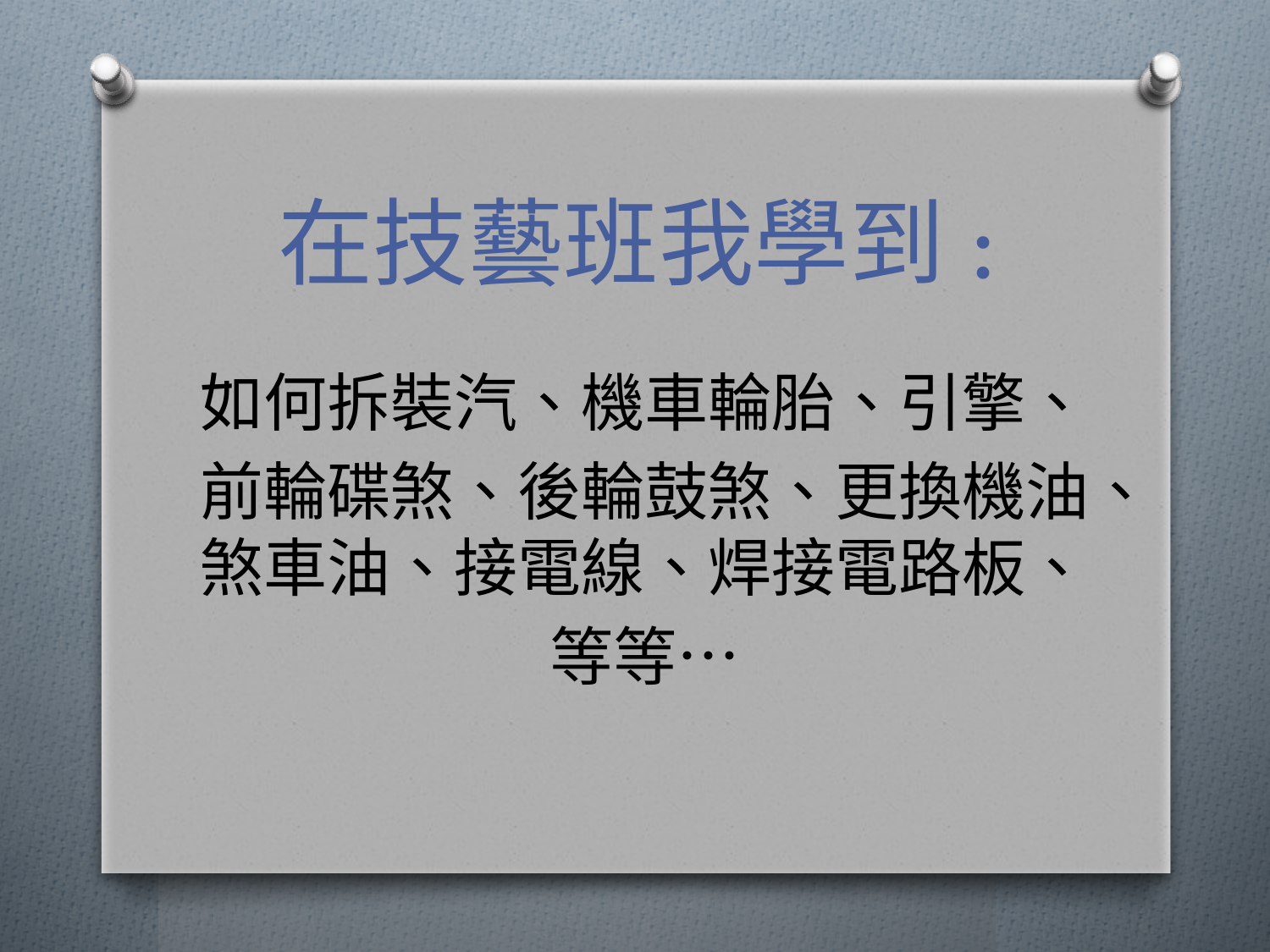

# 在技藝班我學到:
如何拆裝汽、機車輪胎、引擎、
前輪碟煞、後輪鼓煞、更換機油、煞車油、接電線、焊接電路板、
等等…